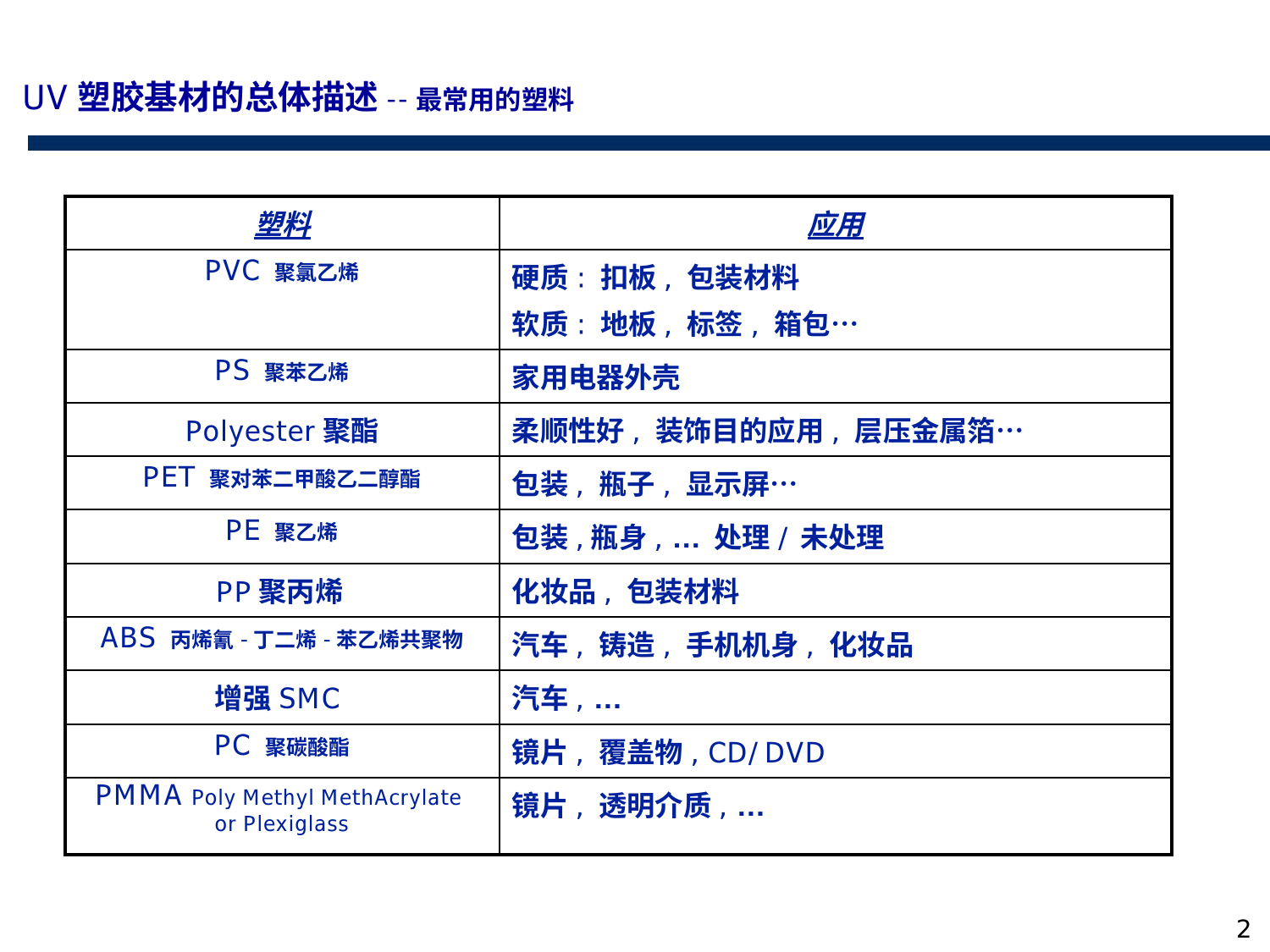

UV塑胶基材的总体描述--最常用的塑料
| 塑料 | 应用 |
| --- | --- |
| PVC 聚氯乙烯 | 硬质: 扣板, 包装材料 软质: 地板, 标签, 箱包… |
| PS 聚苯乙烯 | 家用电器外壳 |
| Polyester聚酯 | 柔顺性好, 装饰目的应用, 层压金属箔… |
| PET 聚对苯二甲酸乙二醇酯 | 包装, 瓶子, 显示屏… |
| PE 聚乙烯 | 包装,瓶身, … 处理/未处理 |
| PP聚丙烯 | 化妆品, 包装材料 |
| ABS 丙烯氰-丁二烯-苯乙烯共聚物 | 汽车, 铸造, 手机机身, 化妆品 |
| 增强SMC | 汽车, … |
| PC 聚碳酸酯 | 镜片, 覆盖物, CD/DVD |
| PMMA Poly Methyl MethAcrylate or Plexiglass | 镜片, 透明介质, … |